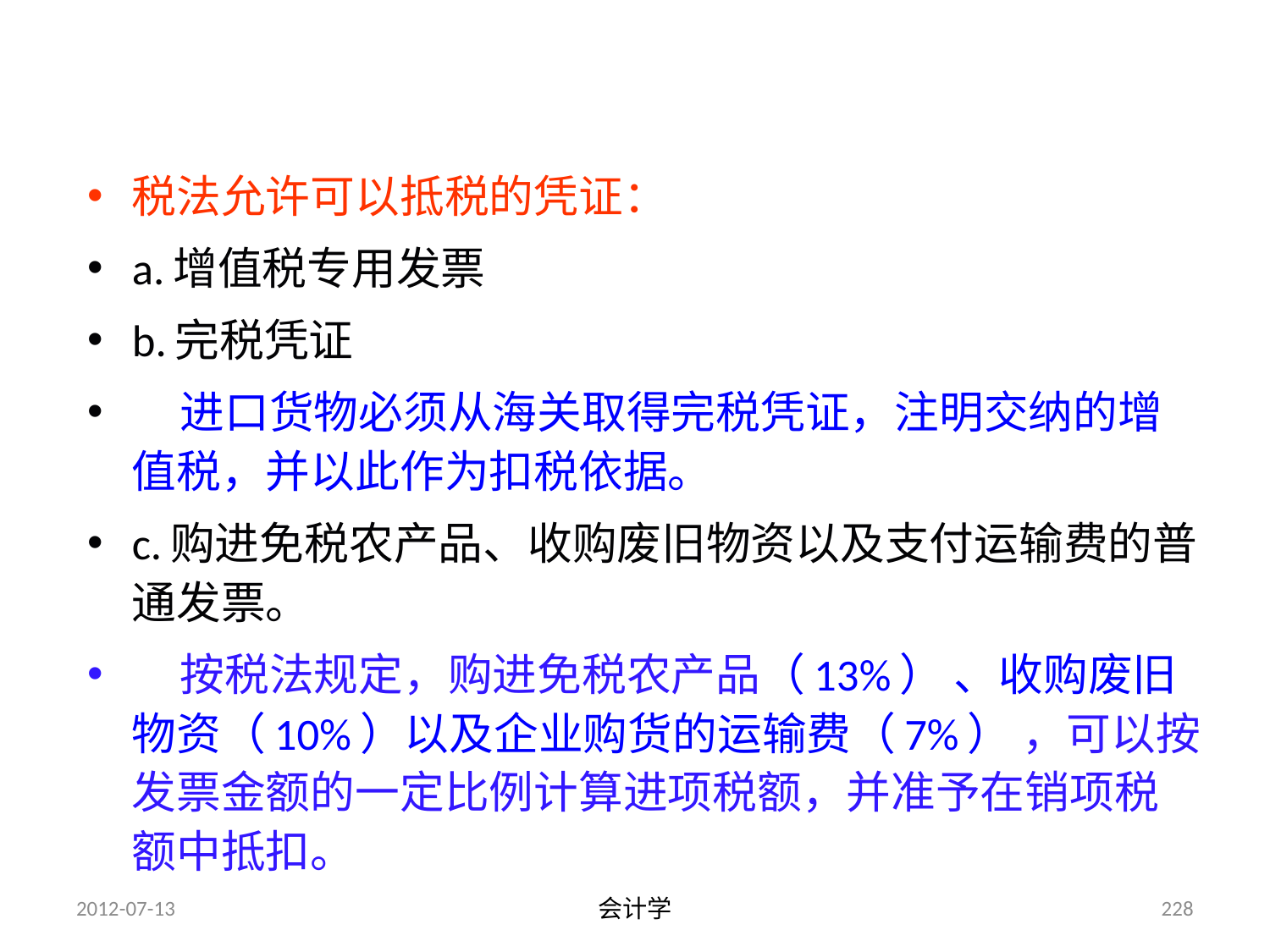

税法允许可以抵税的凭证：
a.增值税专用发票
b.完税凭证
    进口货物必须从海关取得完税凭证，注明交纳的增值税，并以此作为扣税依据。
c.购进免税农产品、收购废旧物资以及支付运输费的普通发票。
    按税法规定，购进免税农产品（13%） 、收购废旧物资（10%）以及企业购货的运输费（7%） ，可以按发票金额的一定比例计算进项税额，并准予在销项税额中抵扣。
2012-07-13
会计学
228